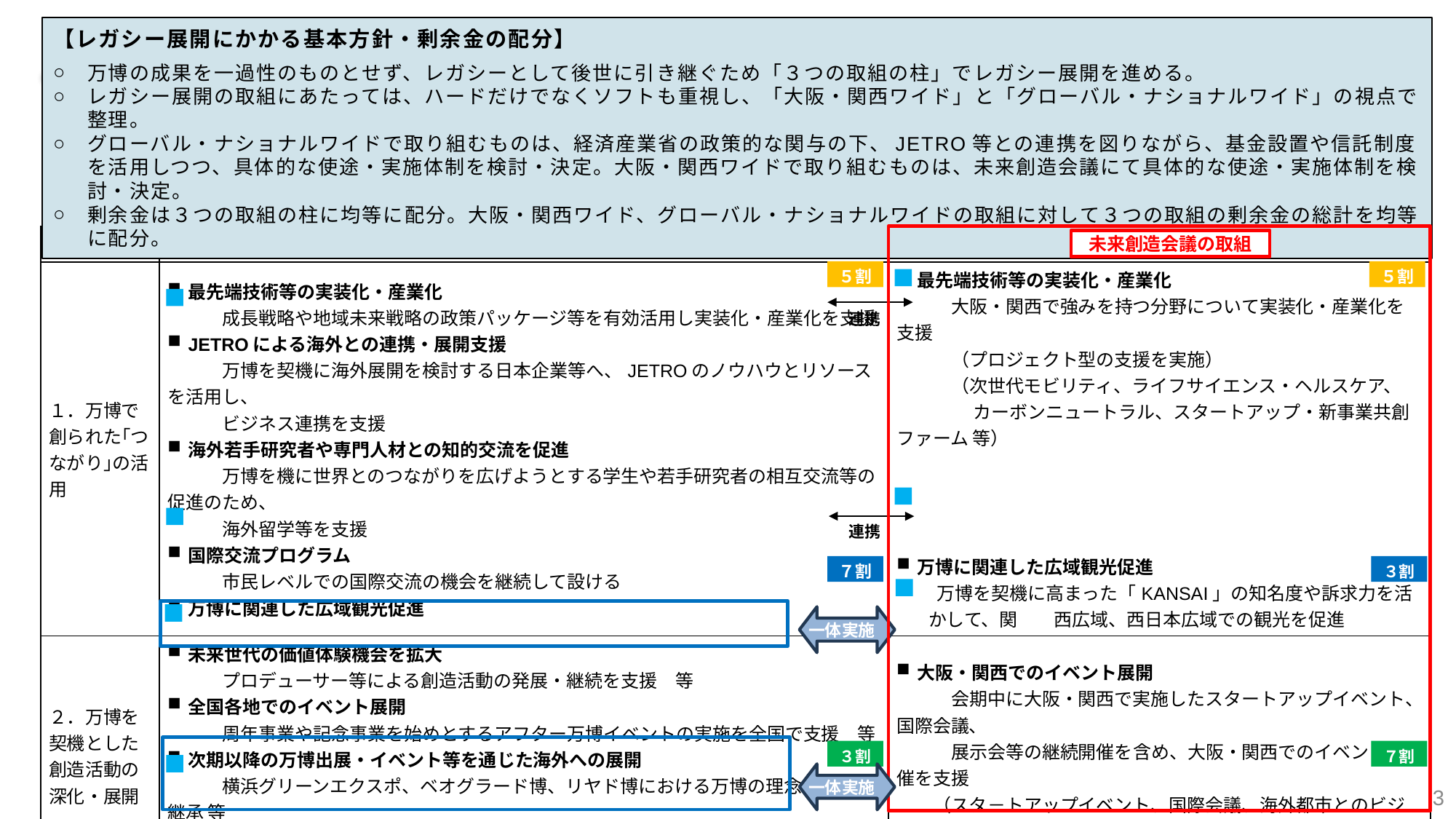

（参考）成果検証委員会の報告
【レガシー展開にかかる基本方針・剰余金の配分】
万博の成果を一過性のものとせず、レガシーとして後世に引き継ぐため「３つの取組の柱」でレガシー展開を進める。
レガシー展開の取組にあたっては、ハードだけでなくソフトも重視し、「大阪・関西ワイド」と「グローバル・ナショナルワイド」の視点で整理。
グローバル・ナショナルワイドで取り組むものは、経済産業省の政策的な関与の下、JETRO等との連携を図りながら、基金設置や信託制度を活用しつつ、具体的な使途・実施体制を検討・決定。大阪・関西ワイドで取り組むものは、未来創造会議にて具体的な使途・実施体制を検討・決定。
剰余金は３つの取組の柱に均等に配分。大阪・関西ワイド、グローバル・ナショナルワイドの取組に対して３つの取組の剰余金の総計を均等に配分。

未来創造会議の取組
５割
連携
連携
３割

３割
７割
| ３つの柱 | グローバル・ナショナルワイド | 大阪・関西ワイド |
| --- | --- | --- |
| １．万博で創られた｢つながり｣の活用 | 最先端技術等の実装化・産業化 　　　成長戦略や地域未来戦略の政策パッケージ等を有効活用し実装化・産業化を支援 JETROによる海外との連携・展開支援 　　　万博を契機に海外展開を検討する日本企業等へ、JETROのノウハウとリソースを活用し、 　　　ビジネス連携を支援 海外若手研究者や専門人材との知的交流を促進 　　　万博を機に世界とのつながりを広げようとする学生や若手研究者の相互交流等の促進のため、 　　　海外留学等を支援　 国際交流プログラム 　　　市民レベルでの国際交流の機会を継続して設ける 万博に関連した広域観光促進 | 最先端技術等の実装化・産業化 　　　大阪・関西で強みを持つ分野について実装化・産業化を支援 　　　（プロジェクト型の支援を実施） 　　　（次世代モビリティ、ライフサイエンス・ヘルスケア、 　　　　 カーボンニュートラル、スタートアップ・新事業共創ファーム 等） 万博に関連した広域観光促進 　　 万博を契機に高まった「KANSAI」の知名度や訴求力を活かして、関　　西広域、西日本広域での観光を促進 |
| ２．万博を契機とした 創造活動の深化・展開 | 未来世代の価値体験機会を拡大 　　　プロデューサー等による創造活動の発展・継続を支援　等 全国各地でのイベント展開 　　　周年事業や記念事業を始めとするアフター万博イベントの実施を全国で支援　等 次期以降の万博出展・イベント等を通じた海外への展開 　　　横浜グリーンエクスポ、ベオグラード博、リヤド博における万博の理念・活動の継承 等 将来の万博開催を見据えた国際社会へのレガシー還元 　　　将来の万博主催国へのノウハウの引継ぎや途上国の人材育成支援　等 | 大阪・関西でのイベント展開 　　　会期中に大阪・関西で実施したスタートアップイベント、国際会議、 　　　展示会等の継続開催を含め、大阪・関西でのイベント開催を支援 　　（スタ－トアップイベント、国際会議、海外都市とのビジネス交流 等） |
| ３．夢洲の「場の記憶」の継承・展開 | ソフトコンテンツの整備（万博跡地におけるレガシー発信等） 　　　VRなど最先端技術を活用し、大阪・関西万博当時を体験できるコンテンツを整備 | 記念公園ゾーンの整備 記念公園での文化・芸術イベント 万博に関連した広域観光促進 |
５割

７割

一体実施

一体実施